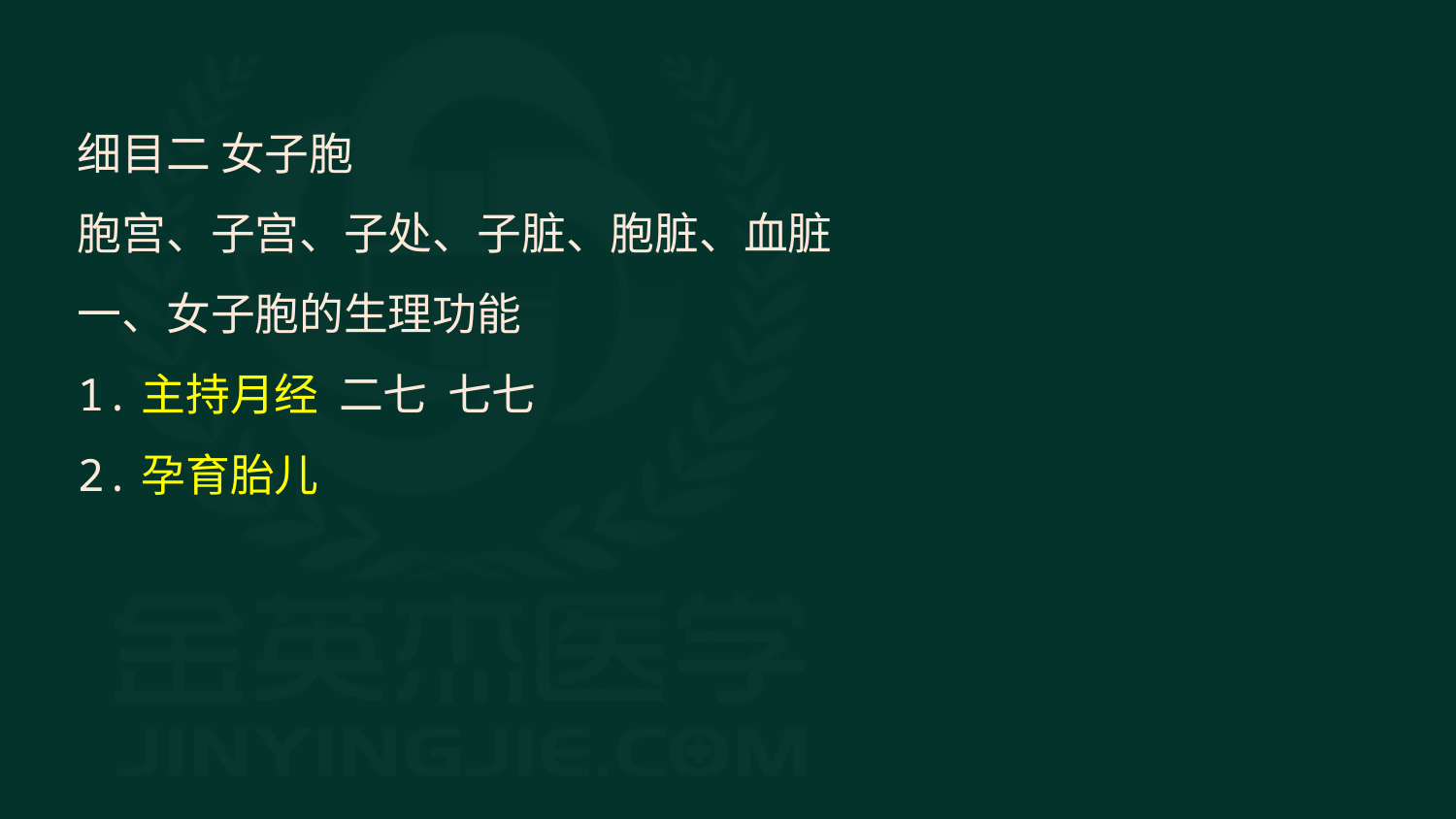

细目二 女子胞
胞宫、子宫、子处、子脏、胞脏、血脏
一、女子胞的生理功能
1.主持月经  二七  七七
2.孕育胎儿